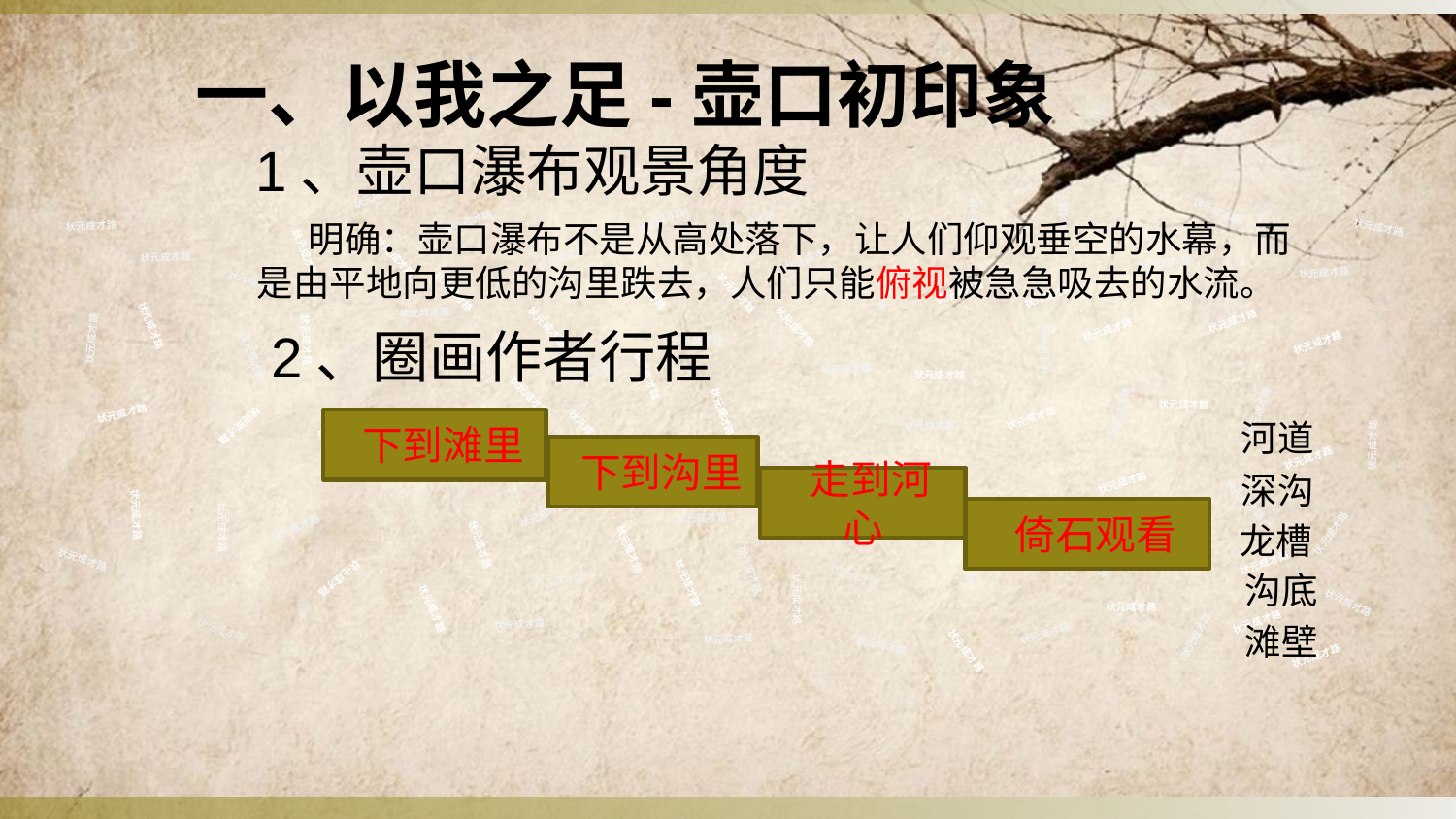

一、以我之足-壶口初印象
1、壶口瀑布观景角度
状元成才路
状元成才路
状元成才路
      明确：壶口瀑布不是从高处落下，让人们仰观垂空的水幕，而是由平地向更低的沟里跌去，人们只能俯视被急急吸去的水流。
状元成才路
状元成才路
状元成才路
状元成才路
状元成才路
状元成才路
状元成才路
状元成才路
状元成才路
状元成才路
状元成才路
状元成才路
状元成才路
状元成才路
状元成才路
状元成才路
状元成才路
状元成才路
状元成才路
状元成才路
状元成才路
状元成才路
状元成才路
状元成才路
状元成才路
 2、圈画作者行程
状元成才路
状元成才路
状元成才路
状元成才路
状元成才路
状元成才路
状元成才路
状元成才路
状元成才路
状元成才路
状元成才路
状元成才路
状元成才路
状元成才路
状元成才路
状元成才路
状元成才路
状元成才路
状元成才路
河道
 下到滩里
状元成才路
状元成才路
状元成才路
状元成才路
状元成才路
 下到沟里
状元成才路
状元成才路
状元成才路
状元成才路
深沟
状元成才路
 走到河心
状元成才路
状元成才路
 倚石观看
状元成才路
状元成才路
状元成才路
状元成才路
状元成才路
龙槽
状元成才路
状元成才路
状元成才路
状元成才路
状元成才路
状元成才路
状元成才路
状元成才路
状元成才路
状元成才路
状元成才路
状元成才路
沟底
状元成才路
状元成才路
状元成才路
状元成才路
状元成才路
状元成才路
状元成才路
状元成才路
状元成才路
状元成才路
滩壁
状元成才路
状元成才路
状元成才路
状元成才路
状元成才路
状元成才路
状元成才路